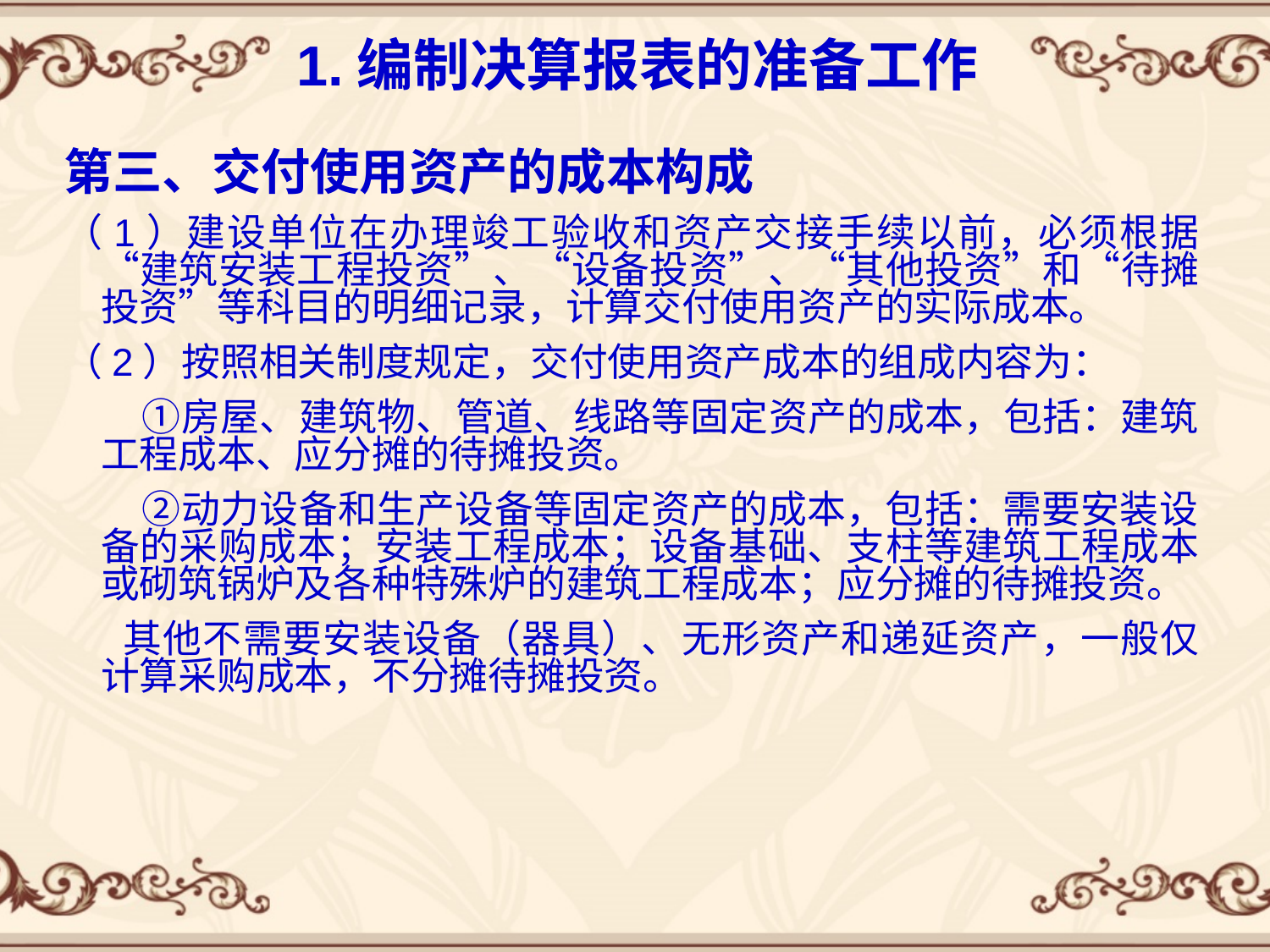

# 1.编制决算报表的准备工作
第三、交付使用资产的成本构成
（1）建设单位在办理竣工验收和资产交接手续以前，必须根据“建筑安装工程投资”、“设备投资”、“其他投资”和“待摊投资”等科目的明细记录，计算交付使用资产的实际成本。
（2）按照相关制度规定，交付使用资产成本的组成内容为：
　　①房屋、建筑物、管道、线路等固定资产的成本，包括：建筑工程成本、应分摊的待摊投资。
　　②动力设备和生产设备等固定资产的成本，包括：需要安装设备的采购成本；安装工程成本；设备基础、支柱等建筑工程成本或砌筑锅炉及各种特殊炉的建筑工程成本；应分摊的待摊投资。
　  其他不需要安装设备（器具）、无形资产和递延资产，一般仅计算采购成本，不分摊待摊投资。